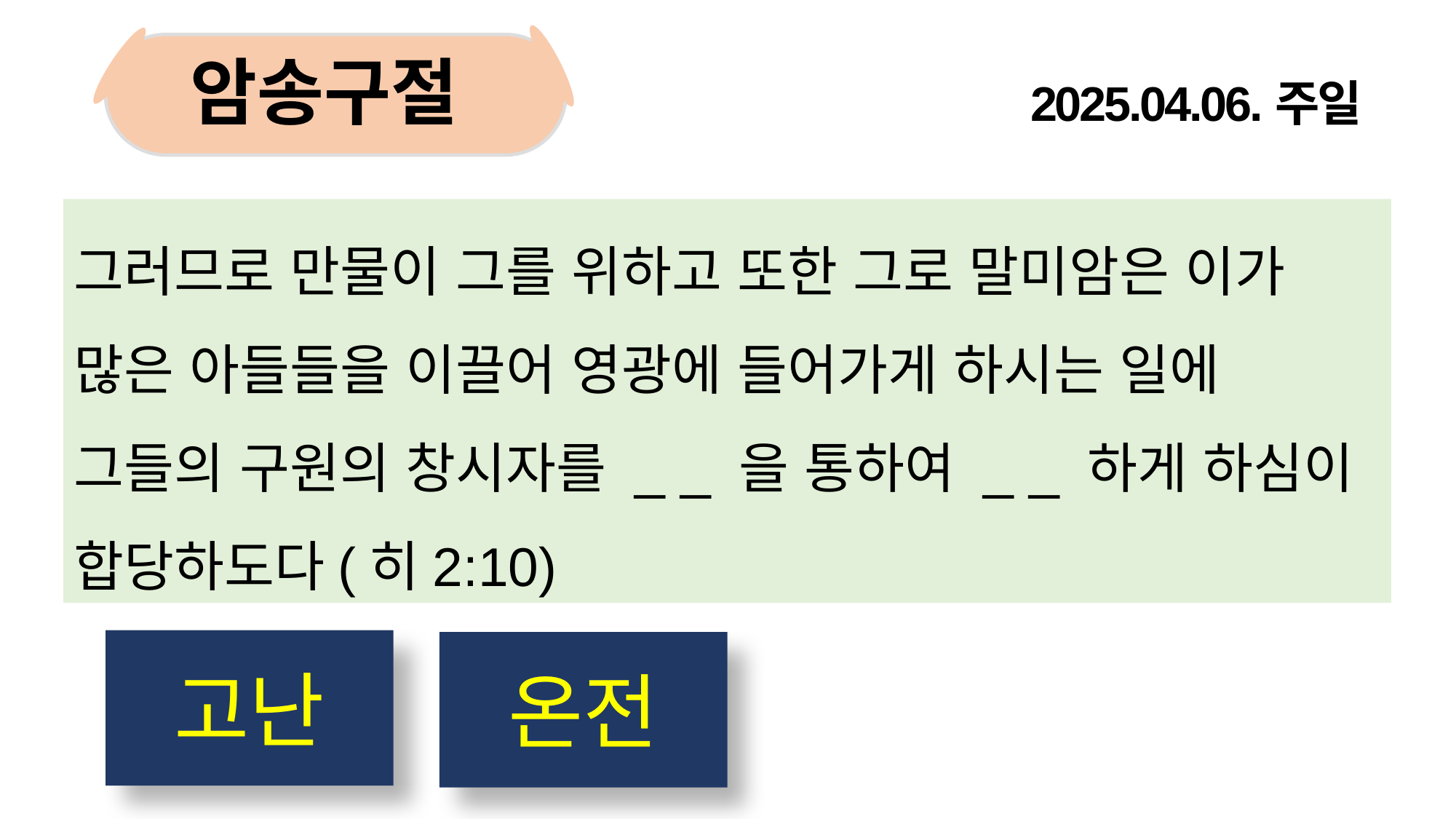

암송구절
2025.04.06.주일
그러므로 만물이 그를 위하고 또한 그로 말미암은 이가 많은 아들들을 이끌어 영광에 들어가게 하시는 일에 그들의 구원의 창시자를 _ _ 을 통하여 _ _ 하게 하심이 합당하도다(히2:10)

고난
온전